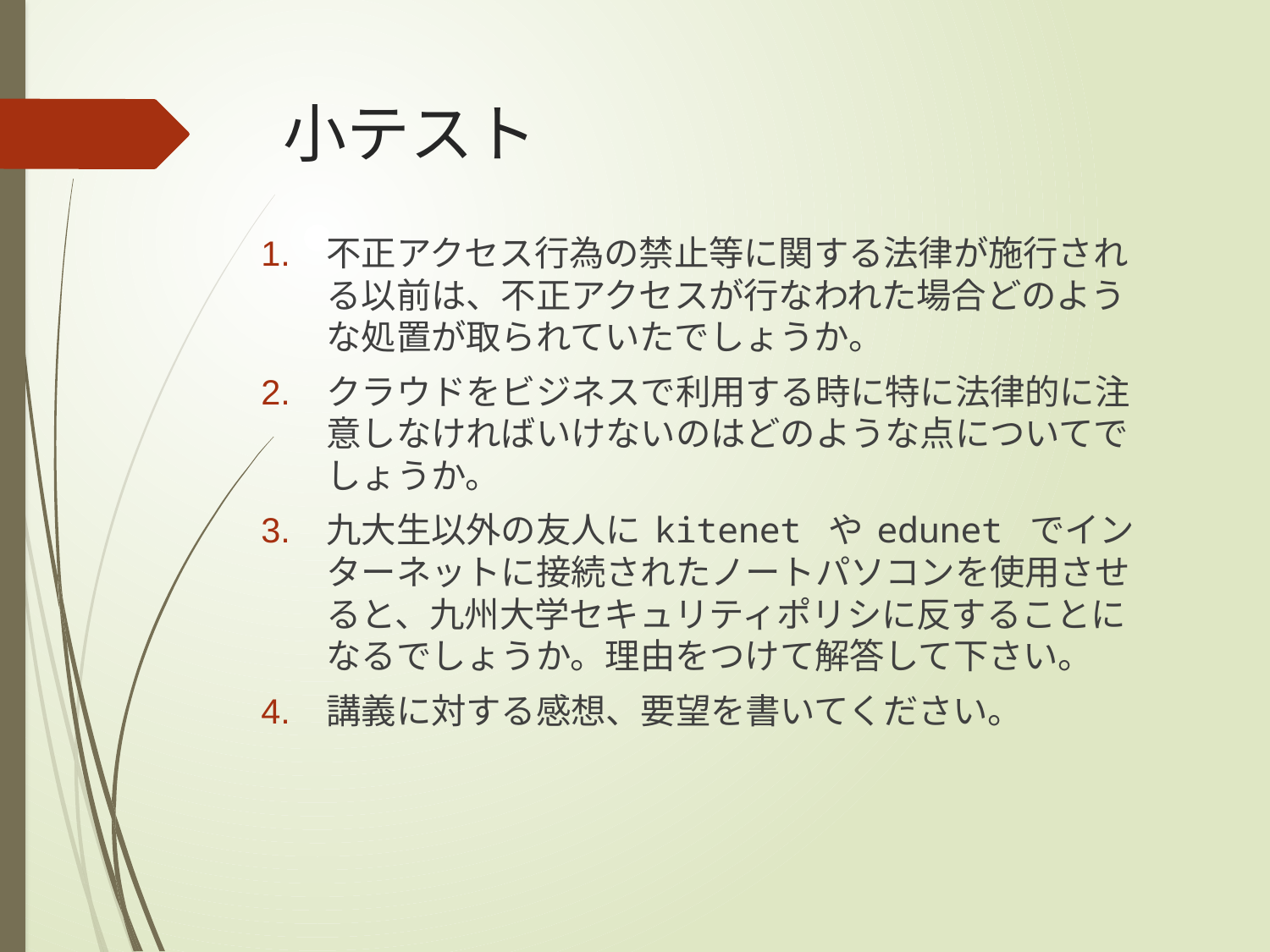

# 小テスト
不正アクセス行為の禁止等に関する法律が施行される以前は、不正アクセスが行なわれた場合どのような処置が取られていたでしょうか。
クラウドをビジネスで利用する時に特に法律的に注意しなければいけないのはどのような点についてでしょうか。
九大生以外の友人に kitenet や edunet でインターネットに接続されたノートパソコンを使用させると、九州大学セキュリティポリシに反することになるでしょうか。理由をつけて解答して下さい。
講義に対する感想、要望を書いてください。